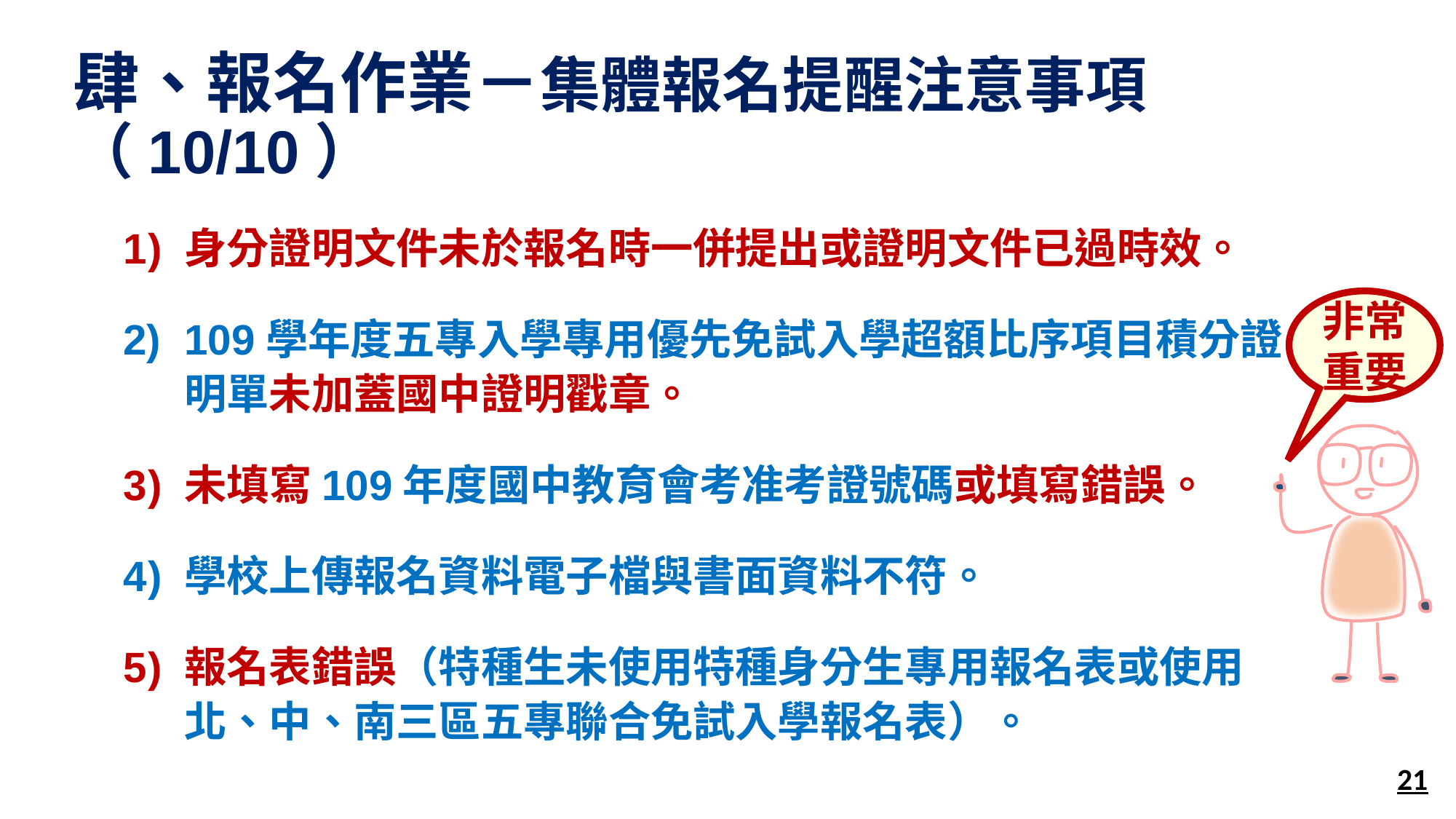

# 肆、報名作業－集體報名提醒注意事項（10/10）
身分證明文件未於報名時一併提出或證明文件已過時效。
109學年度五專入學專用優先免試入學超額比序項目積分證明單未加蓋國中證明戳章。
未填寫109年度國中教育會考准考證號碼或填寫錯誤。
學校上傳報名資料電子檔與書面資料不符。
報名表錯誤（特種生未使用特種身分生專用報名表或使用北、中、南三區五專聯合免試入學報名表）。
非常重要

21